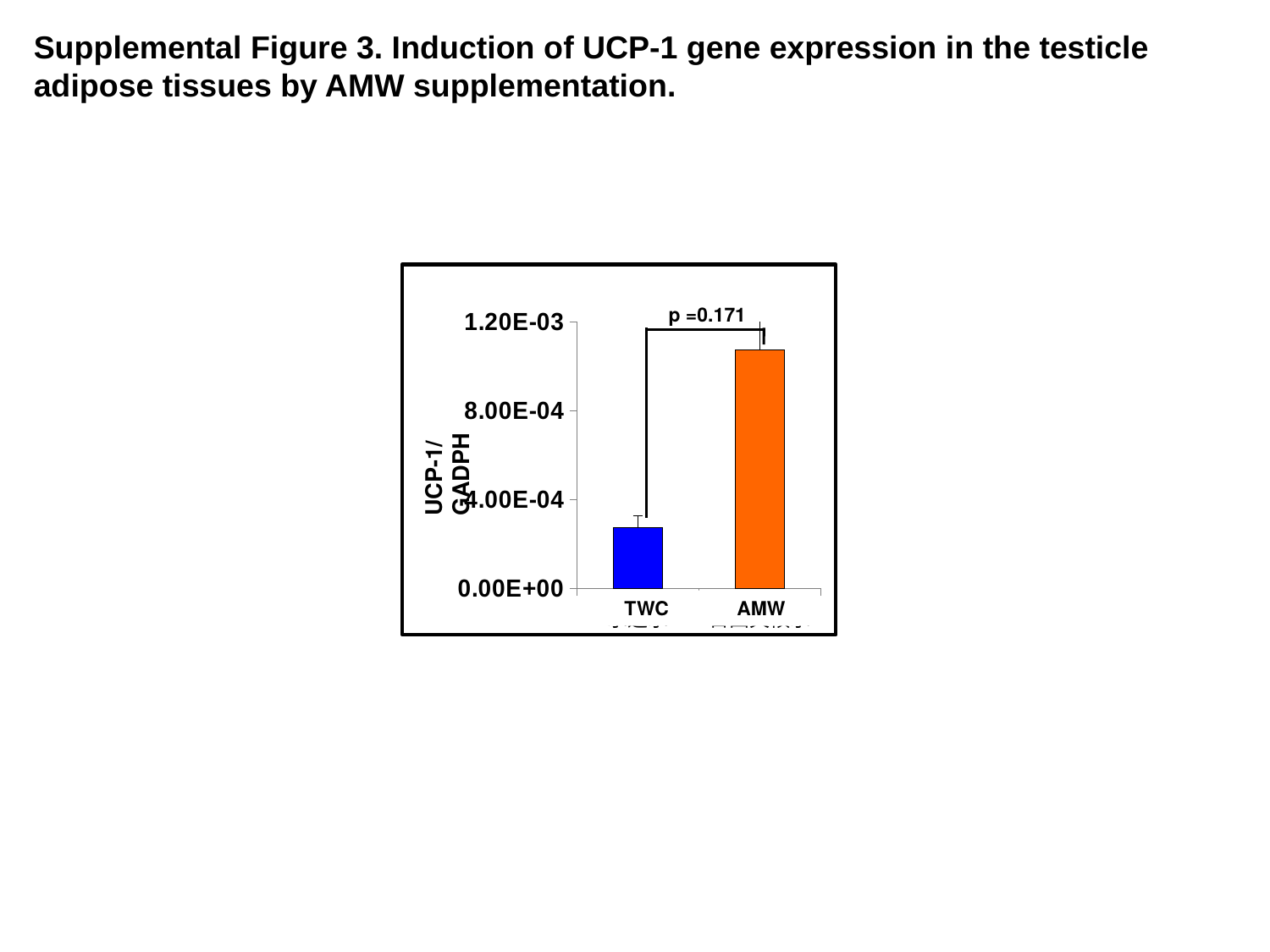

Supplemental Figure 3. Induction of UCP-1 gene expression in the testicle adipose tissues by AMW supplementation.

### Chart

| Category |  |
|---|---|
| 水道水 | 0.000274861111111113 |
| 日田天領水 | 0.00107066944444444 |
UCP-1/GADPH
TWC
 AMW
p =0.171